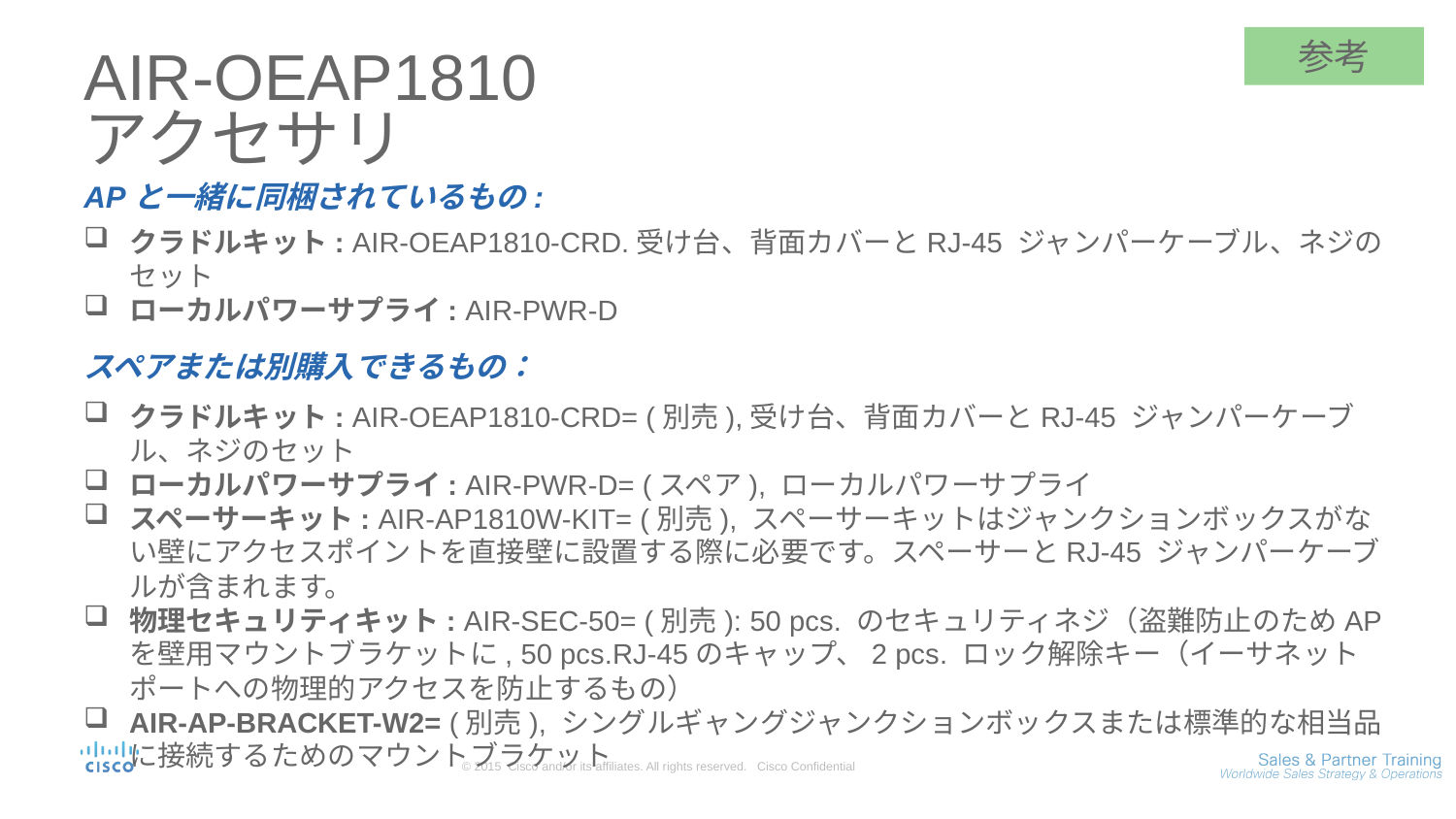

参考
# AIR-OEAP1810 アクセサリ
APと一緒に同梱されているもの:
クラドルキット: AIR-OEAP1810-CRD.受け台、背面カバーとRJ-45 ジャンパーケーブル、ネジのセット
ローカルパワーサプライ: AIR-PWR-D
スペアまたは別購入できるもの：
クラドルキット: AIR-OEAP1810-CRD= (別売),受け台、背面カバーとRJ-45 ジャンパーケーブル、ネジのセット
ローカルパワーサプライ: AIR-PWR-D= (スペア), ローカルパワーサプライ
スペーサーキット: AIR-AP1810W-KIT= (別売), スペーサーキットはジャンクションボックスがない壁にアクセスポイントを直接壁に設置する際に必要です。スペーサーとRJ-45 ジャンパーケーブルが含まれます。
物理セキュリティキット: AIR-SEC-50= (別売): 50 pcs. のセキュリティネジ（盗難防止のためAPを壁用マウントブラケットに, 50 pcs.RJ-45のキャップ、2 pcs. ロック解除キー（イーサネットポートへの物理的アクセスを防止するもの）
AIR-AP-BRACKET-W2= (別売), シングルギャングジャンクションボックスまたは標準的な相当品に接続するためのマウントブラケット